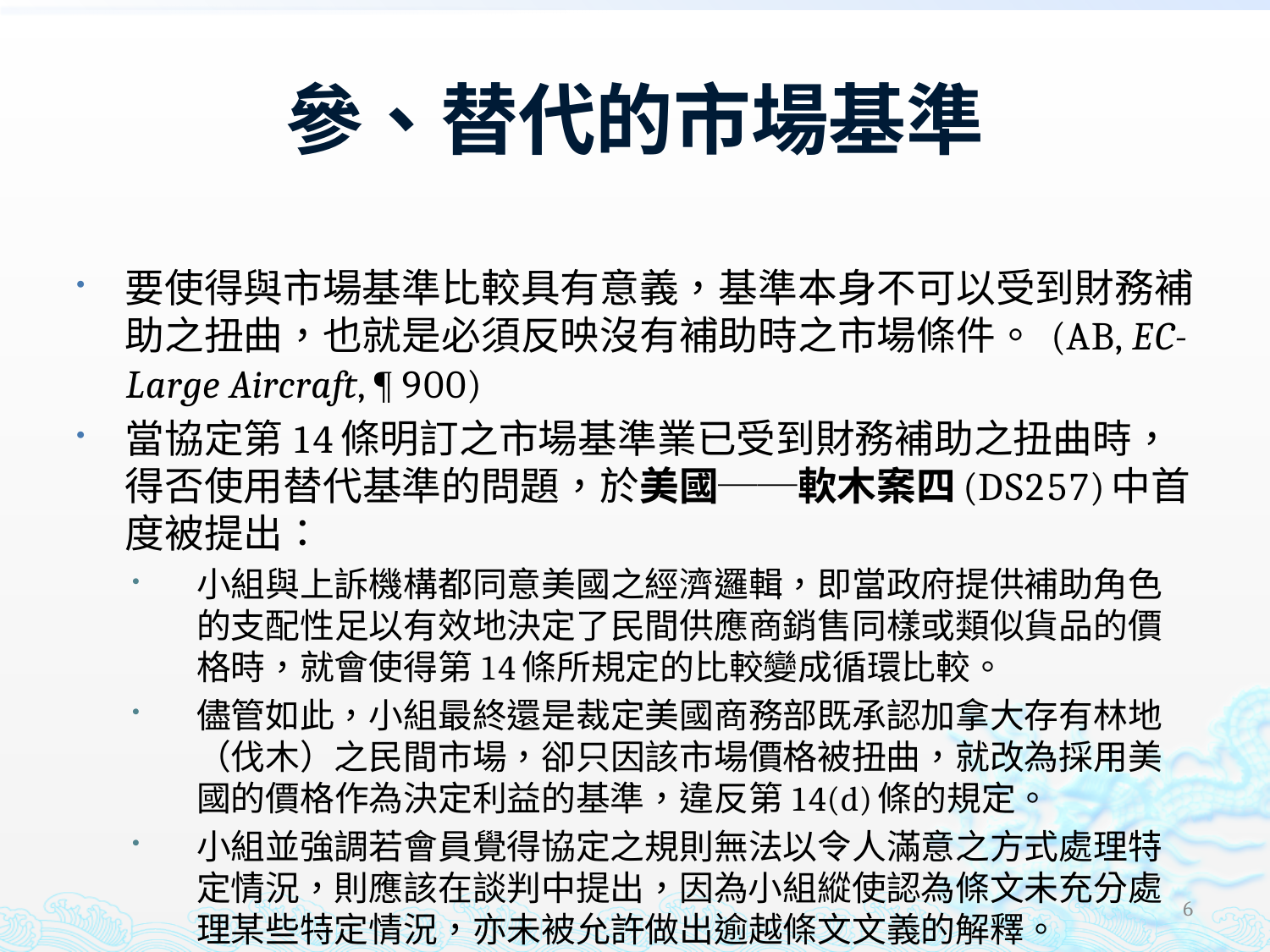

# 參、替代的市場基準
要使得與市場基準比較具有意義，基準本身不可以受到財務補助之扭曲，也就是必須反映沒有補助時之市場條件。 (AB, EC-Large Aircraft, ¶ 900)
當協定第14條明訂之市場基準業已受到財務補助之扭曲時，得否使用替代基準的問題，於美國──軟木案四(DS257)中首度被提出：
小組與上訴機構都同意美國之經濟邏輯，即當政府提供補助角色的支配性足以有效地決定了民間供應商銷售同樣或類似貨品的價格時，就會使得第14條所規定的比較變成循環比較。
儘管如此，小組最終還是裁定美國商務部既承認加拿大存有林地（伐木）之民間市場，卻只因該市場價格被扭曲，就改為採用美國的價格作為決定利益的基準，違反第14(d)條的規定。
小組並強調若會員覺得協定之規則無法以令人滿意之方式處理特定情況，則應該在談判中提出，因為小組縱使認為條文未充分處理某些特定情況，亦未被允許做出逾越條文文義的解釋。

6